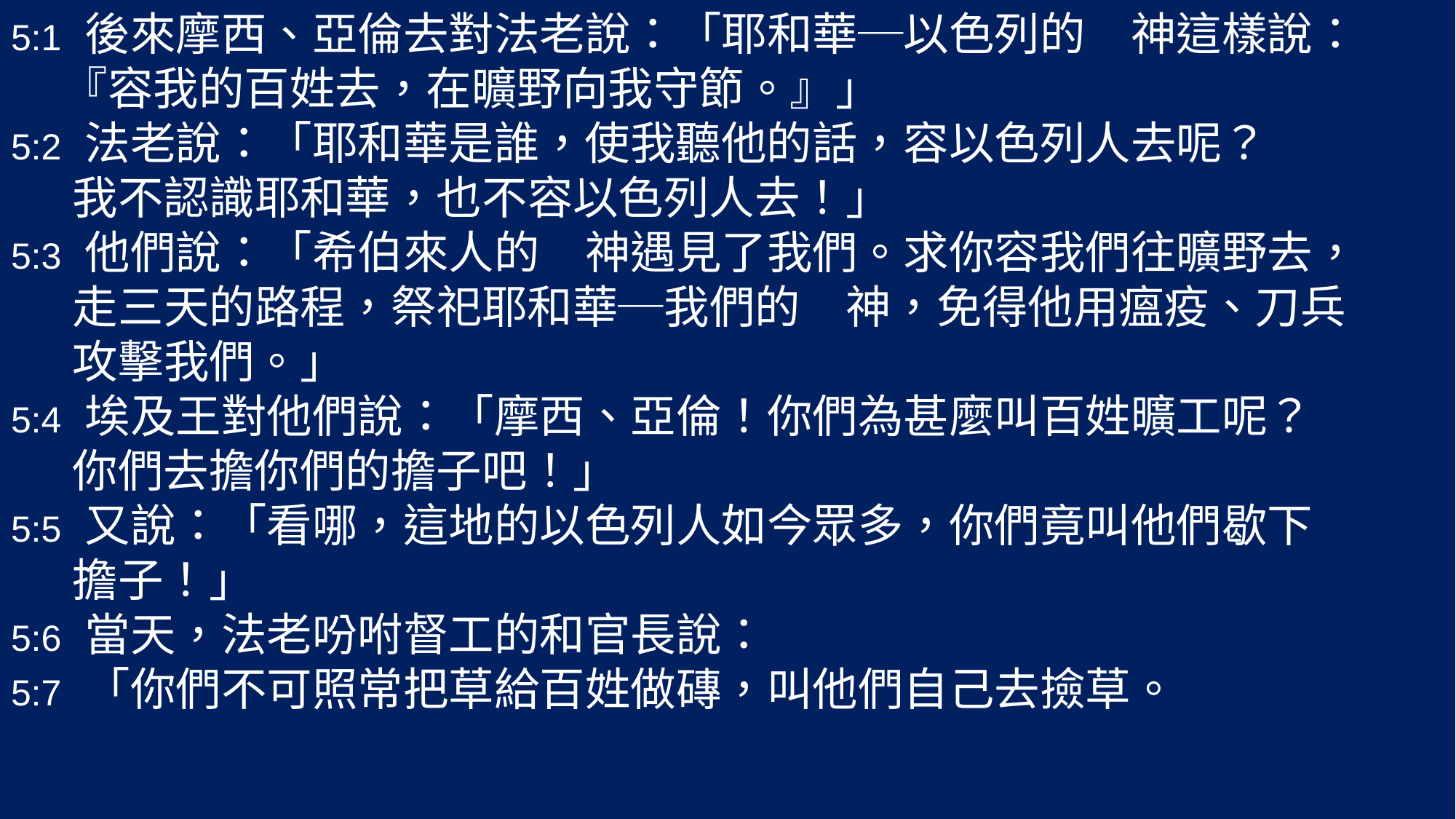

5:1 後來摩西、亞倫去對法老說：「耶和華─以色列的　神這樣說：
    『容我的百姓去，在曠野向我守節。』」
5:2 法老說：「耶和華是誰，使我聽他的話，容以色列人去呢？
     我不認識耶和華，也不容以色列人去！」
5:3 他們說：「希伯來人的　神遇見了我們。求你容我們往曠野去，
     走三天的路程，祭祀耶和華─我們的　神，免得他用瘟疫、刀兵
     攻擊我們。」
5:4 埃及王對他們說：「摩西、亞倫！你們為甚麼叫百姓曠工呢？
     你們去擔你們的擔子吧！」
5:5 又說：「看哪，這地的以色列人如今眾多，你們竟叫他們歇下
     擔子！」
5:6 當天，法老吩咐督工的和官長說：
5:7 「你們不可照常把草給百姓做磚，叫他們自己去撿草。